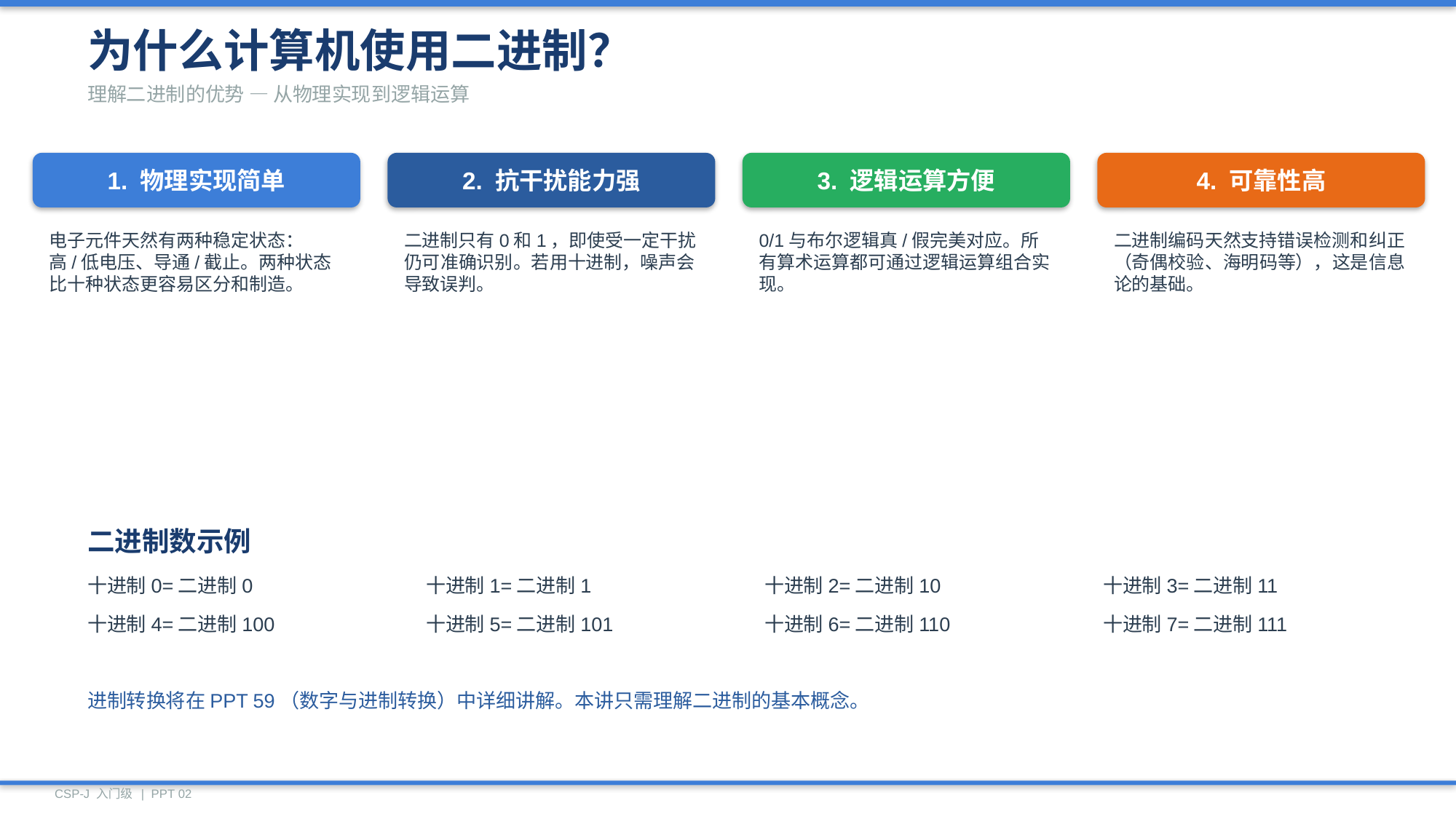

为什么计算机使用二进制？
理解二进制的优势 — 从物理实现到逻辑运算
1. 物理实现简单
2. 抗干扰能力强
3. 逻辑运算方便
4. 可靠性高
电子元件天然有两种稳定状态：高/低电压、导通/截止。两种状态比十种状态更容易区分和制造。
二进制只有0和1，即使受一定干扰仍可准确识别。若用十进制，噪声会导致误判。
0/1与布尔逻辑真/假完美对应。所有算术运算都可通过逻辑运算组合实现。
二进制编码天然支持错误检测和纠正（奇偶校验、海明码等），这是信息论的基础。
二进制数示例
十进制0=二进制0
十进制1=二进制1
十进制2=二进制10
十进制3=二进制11
十进制4=二进制100
十进制5=二进制101
十进制6=二进制110
十进制7=二进制111
进制转换将在PPT 59（数字与进制转换）中详细讲解。本讲只需理解二进制的基本概念。

CSP-J 入门级  |  PPT 02